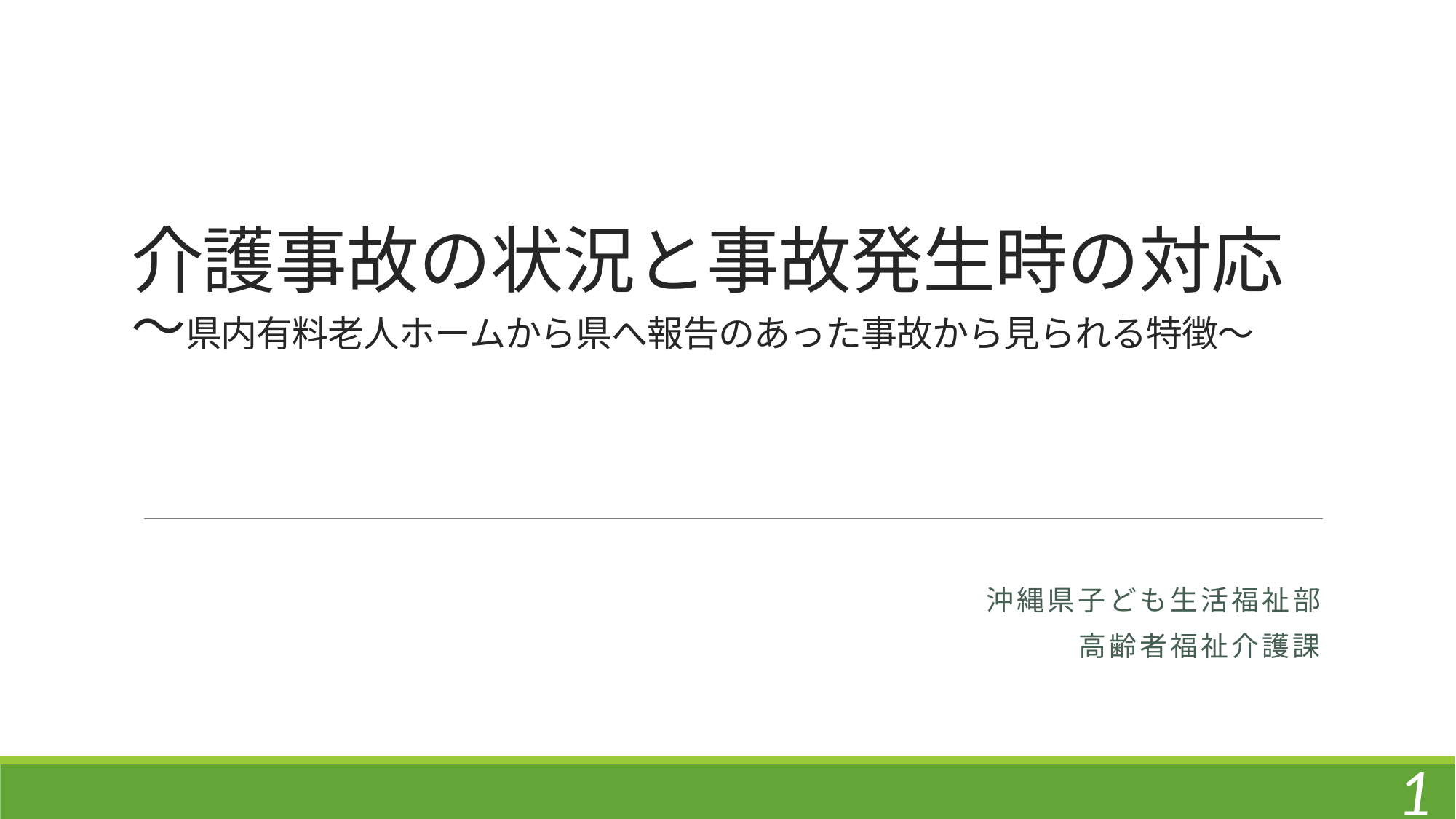

# 介護事故の状況と事故発生時の対応 ～県内有料老人ホームから県へ報告のあった事故から見られる特徴～

沖縄県子ども生活福祉部
高齢者福祉介護課
1